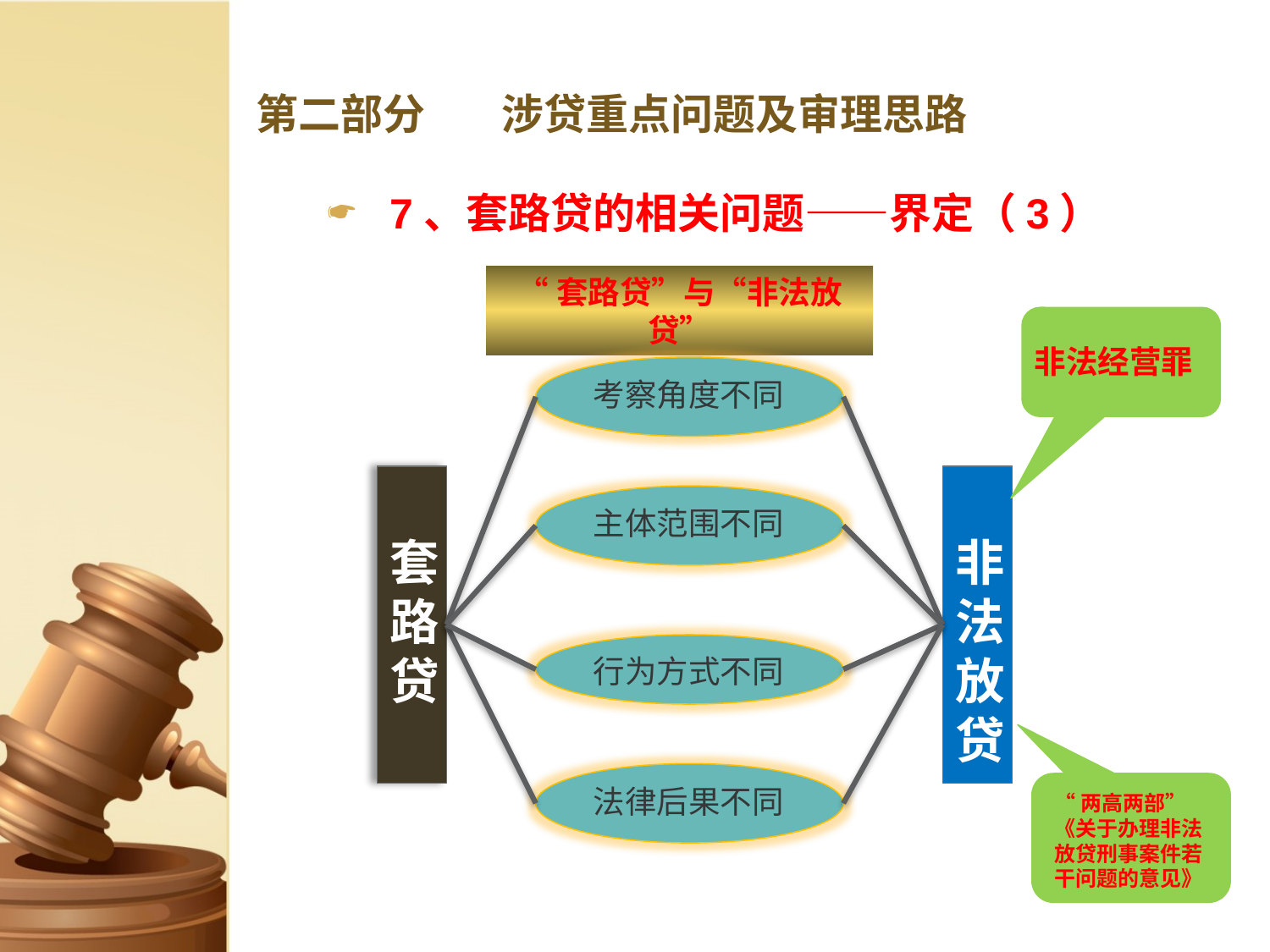

# 第二部分        涉贷重点问题及审理思路
7、套路贷的相关问题——界定（3）

“套路贷”与“非法放贷”

非法经营罪
考察角度不同

套路贷

非法放贷
主体范围不同
行为方式不同
法律后果不同

“两高两部”
《关于办理非法放贷刑事案件若干问题的意见》